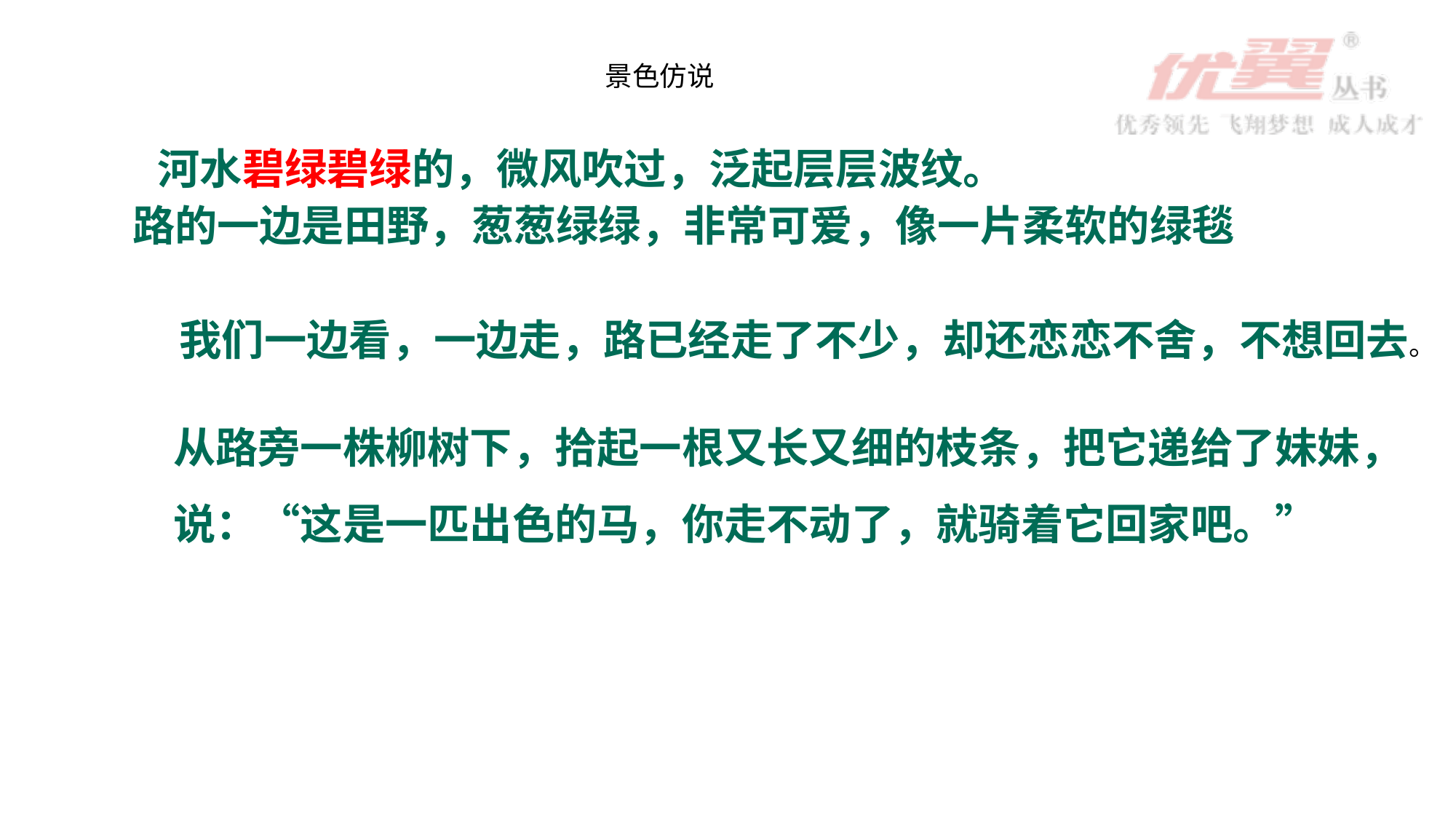

景色仿说
    河水碧绿碧绿的，微风吹过，泛起层层波纹。
     路的一边是田野，葱葱绿绿，非常可爱，像一片柔软的绿毯

我们一边看，一边走，路已经走了不少，却还恋恋不舍，不想回去。
从路旁一株柳树下，拾起一根又长又细的枝条，把它递给了妹妹，
说：“这是一匹出色的马，你走不动了，就骑着它回家吧。”